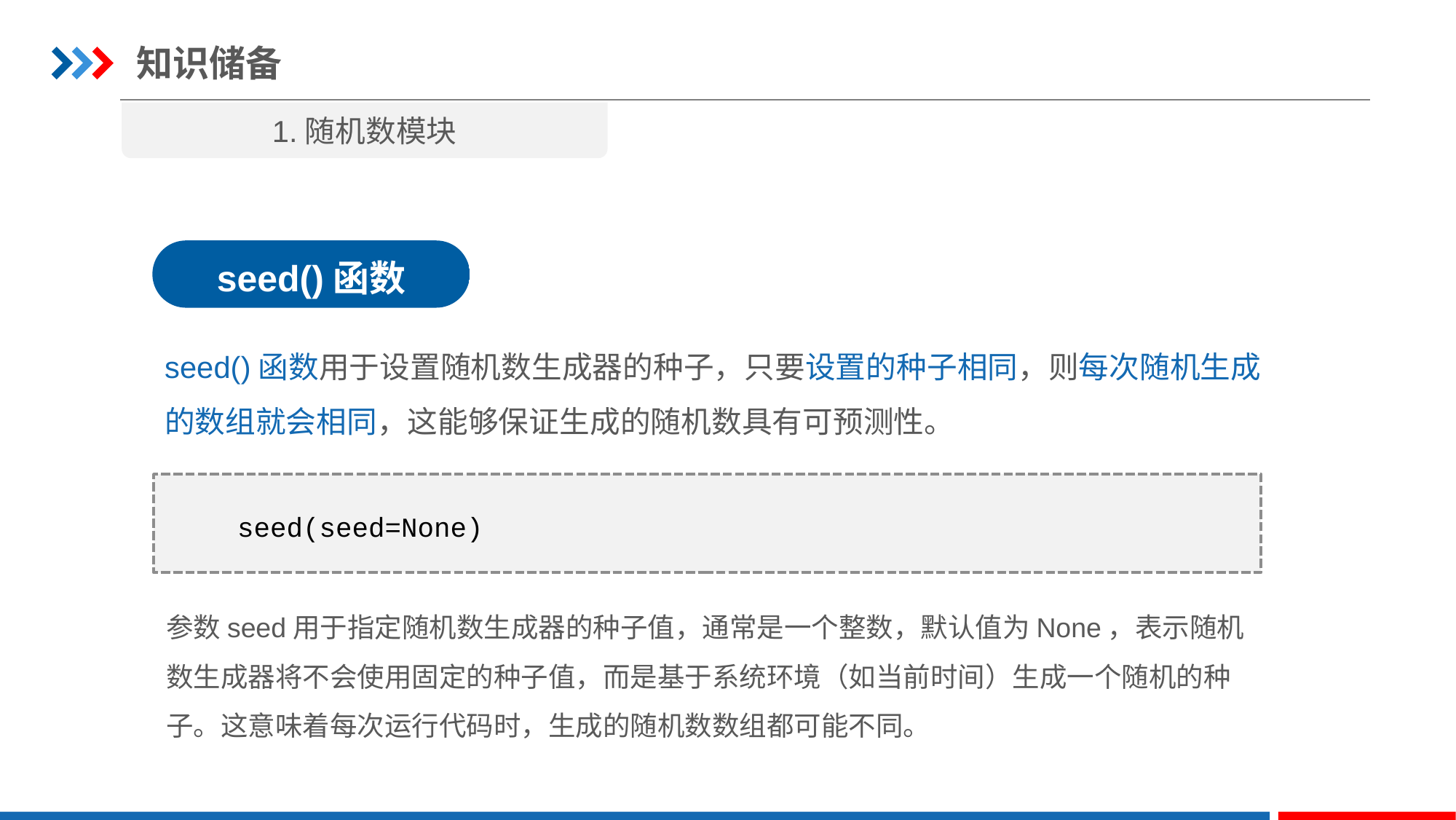

知识储备

1.随机数模块
seed()函数
seed()函数用于设置随机数生成器的种子，只要设置的种子相同，则每次随机生成的数组就会相同，这能够保证生成的随机数具有可预测性。

seed(seed=None)
参数seed用于指定随机数生成器的种子值，通常是一个整数，默认值为None，表示随机数生成器将不会使用固定的种子值，而是基于系统环境（如当前时间）生成一个随机的种子。这意味着每次运行代码时，生成的随机数数组都可能不同。